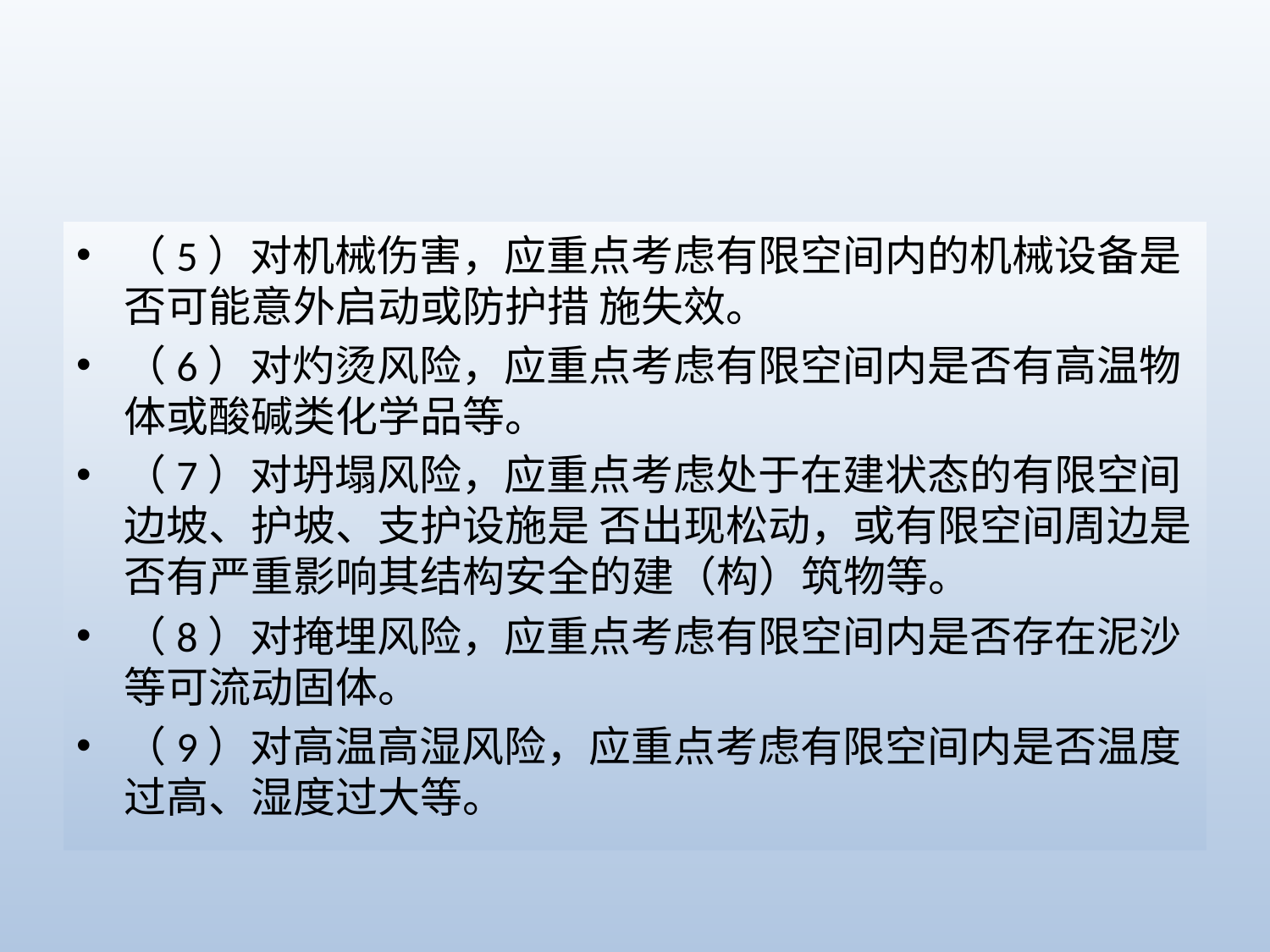

#
（5）对机械伤害，应重点考虑有限空间内的机械设备是否可能意外启动或防护措 施失效。
（6）对灼烫风险，应重点考虑有限空间内是否有高温物体或酸碱类化学品等。
（7）对坍塌风险，应重点考虑处于在建状态的有限空间边坡、护坡、支护设施是 否出现松动，或有限空间周边是否有严重影响其结构安全的建（构）筑物等。
（8）对掩埋风险，应重点考虑有限空间内是否存在泥沙等可流动固体。
（9）对高温高湿风险，应重点考虑有限空间内是否温度过高、湿度过大等。